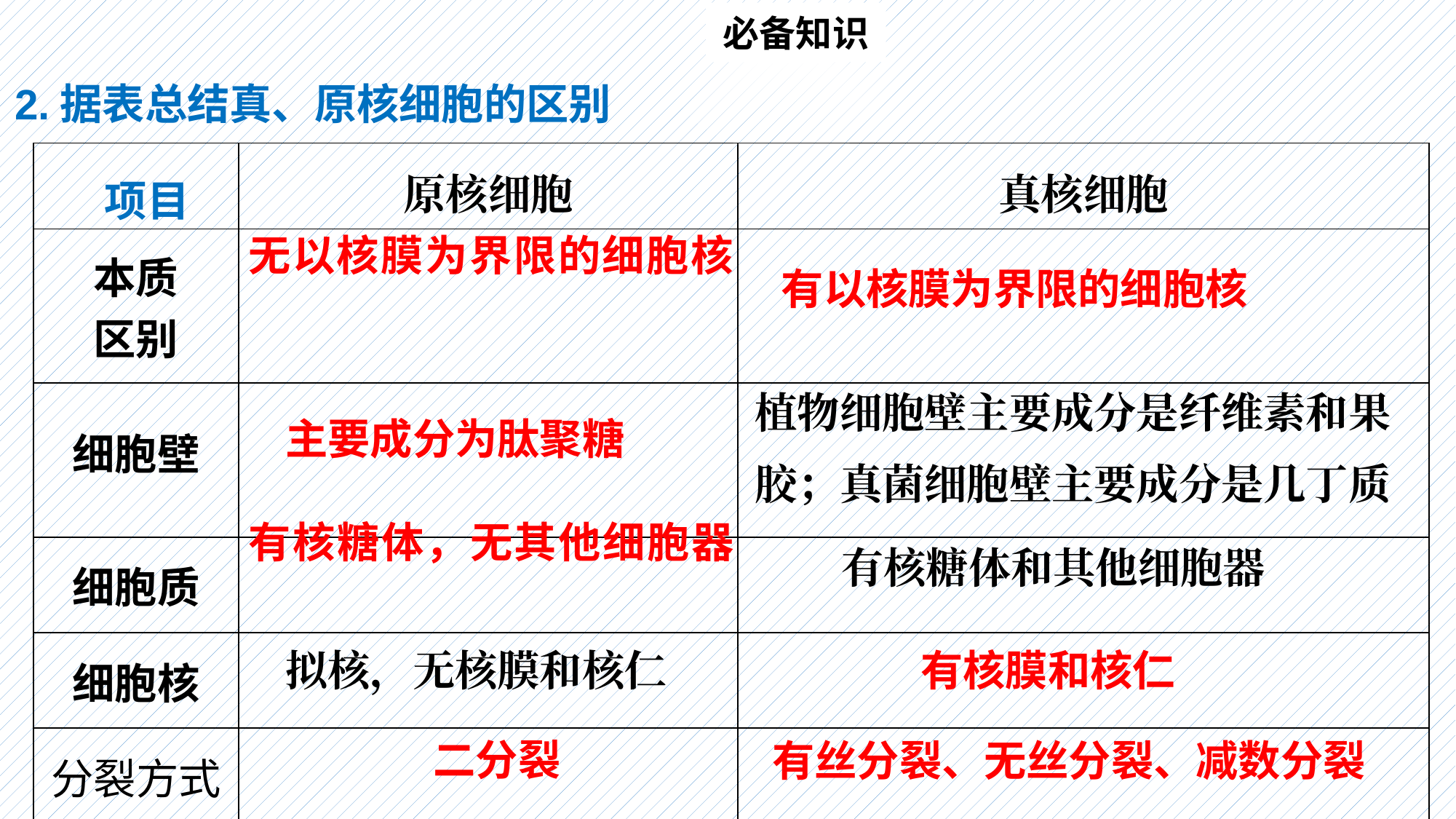

必备知识
2.据表总结真、原核细胞的区别
| 项目 | 原核细胞 | 真核细胞 |
| --- | --- | --- |
| 本质 区别 |  |  |
| 细胞壁 |  |  |
| 细胞质 |  |  |
| 细胞核 |  |  |
| 分裂方式 |  |  |
无以核膜为界限的细胞核
有以核膜为界限的细胞核
植物细胞壁主要成分是纤维素和果胶；真菌细胞壁主要成分是几丁质
主要成分为肽聚糖
有核糖体，无其他细胞器
有核糖体和其他细胞器
拟核，无核膜和核仁
有核膜和核仁
二分裂
有丝分裂、无丝分裂、减数分裂